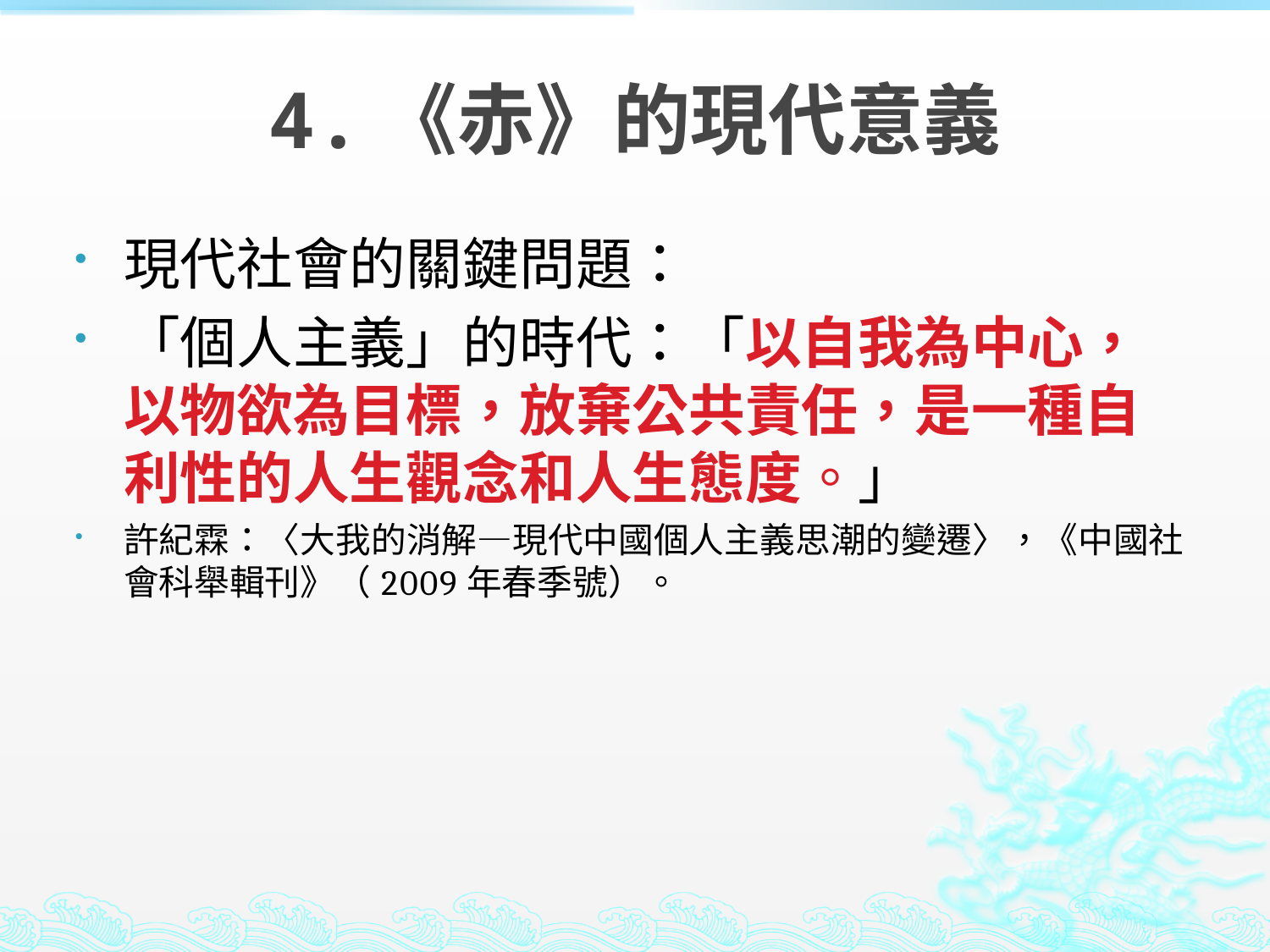

# 4.《赤》的現代意義
現代社會的關鍵問題：
「個人主義」的時代：「以自我為中心，以物欲為目標，放棄公共責任，是一種自利性的人生觀念和人生態度。」
許紀霖：〈大我的消解—現代中國個人主義思潮的變遷〉，《中國社會科舉輯刊》（2009年春季號）。